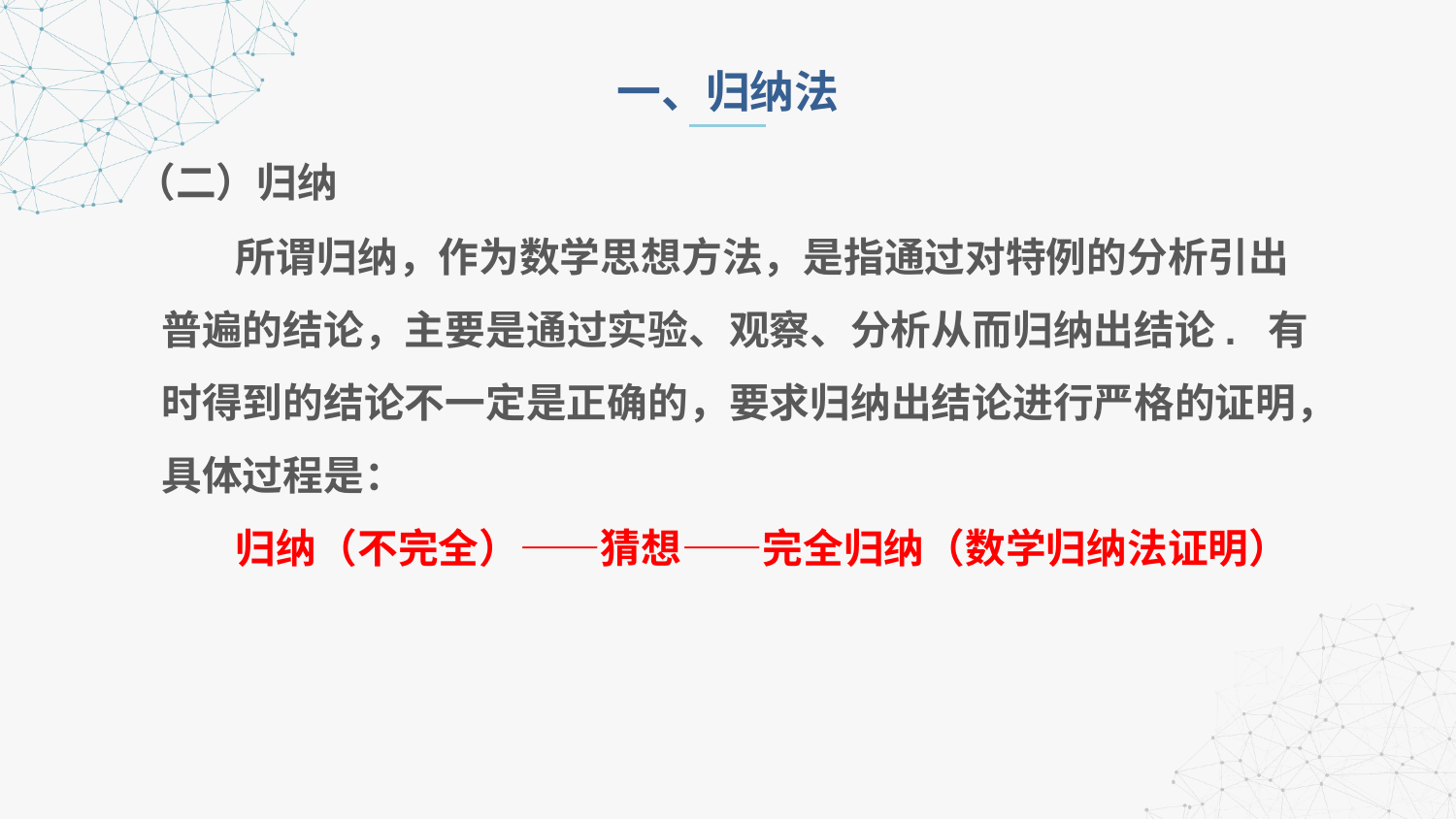

一、归纳法
（二）归纳
       所谓归纳，作为数学思想方法，是指通过对特例的分析引出普遍的结论，主要是通过实验、观察、分析从而归纳出结论.  有时得到的结论不一定是正确的，要求归纳出结论进行严格的证明，具体过程是：
       归纳（不完全）——猜想——完全归纳（数学归纳法证明）